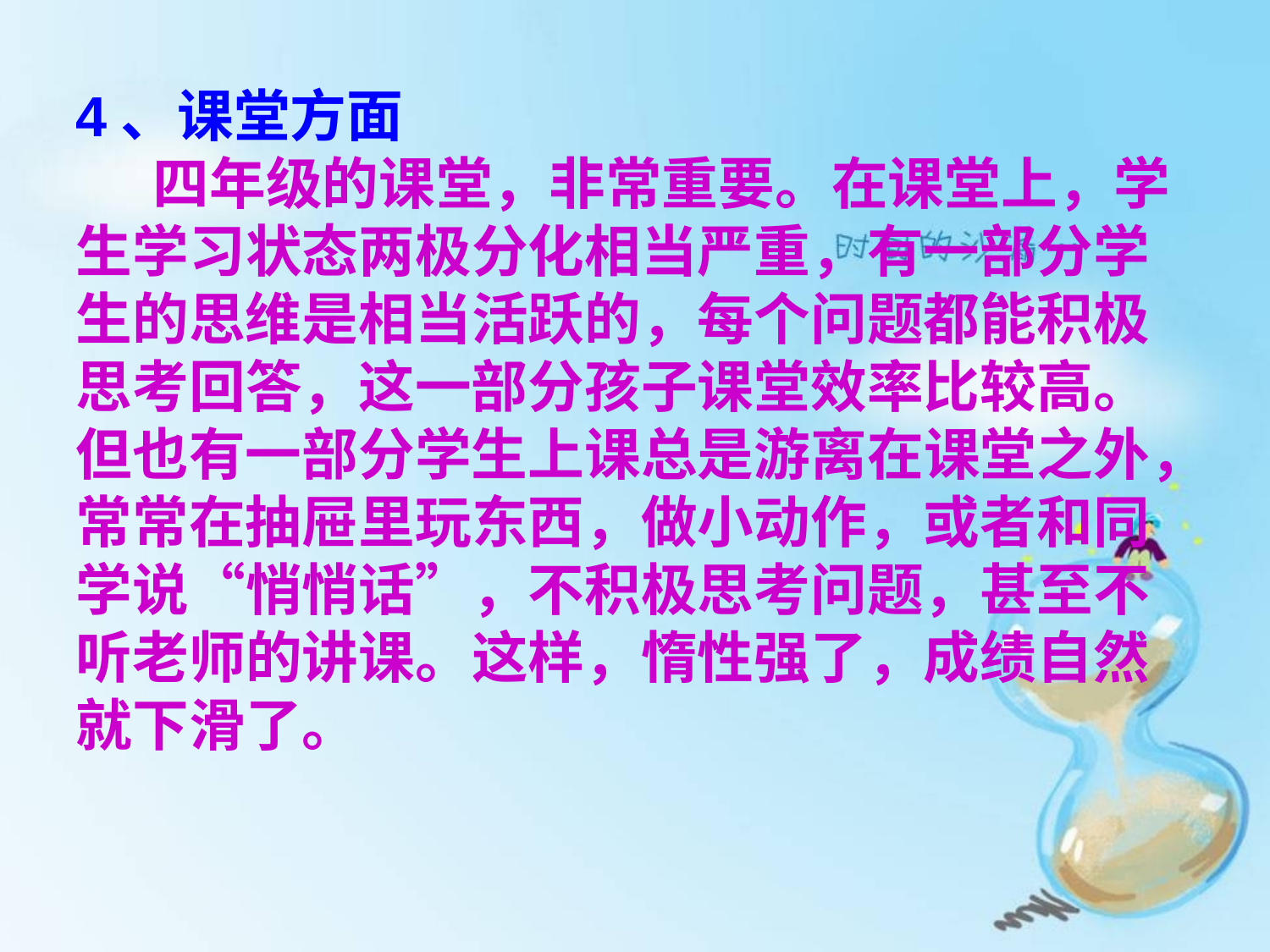

4、课堂方面
      四年级的课堂，非常重要。在课堂上，学生学习状态两极分化相当严重，有一部分学生的思维是相当活跃的，每个问题都能积极思考回答，这一部分孩子课堂效率比较高。但也有一部分学生上课总是游离在课堂之外，常常在抽屉里玩东西，做小动作，或者和同学说“悄悄话”，不积极思考问题，甚至不听老师的讲课。这样，惰性强了，成绩自然就下滑了。